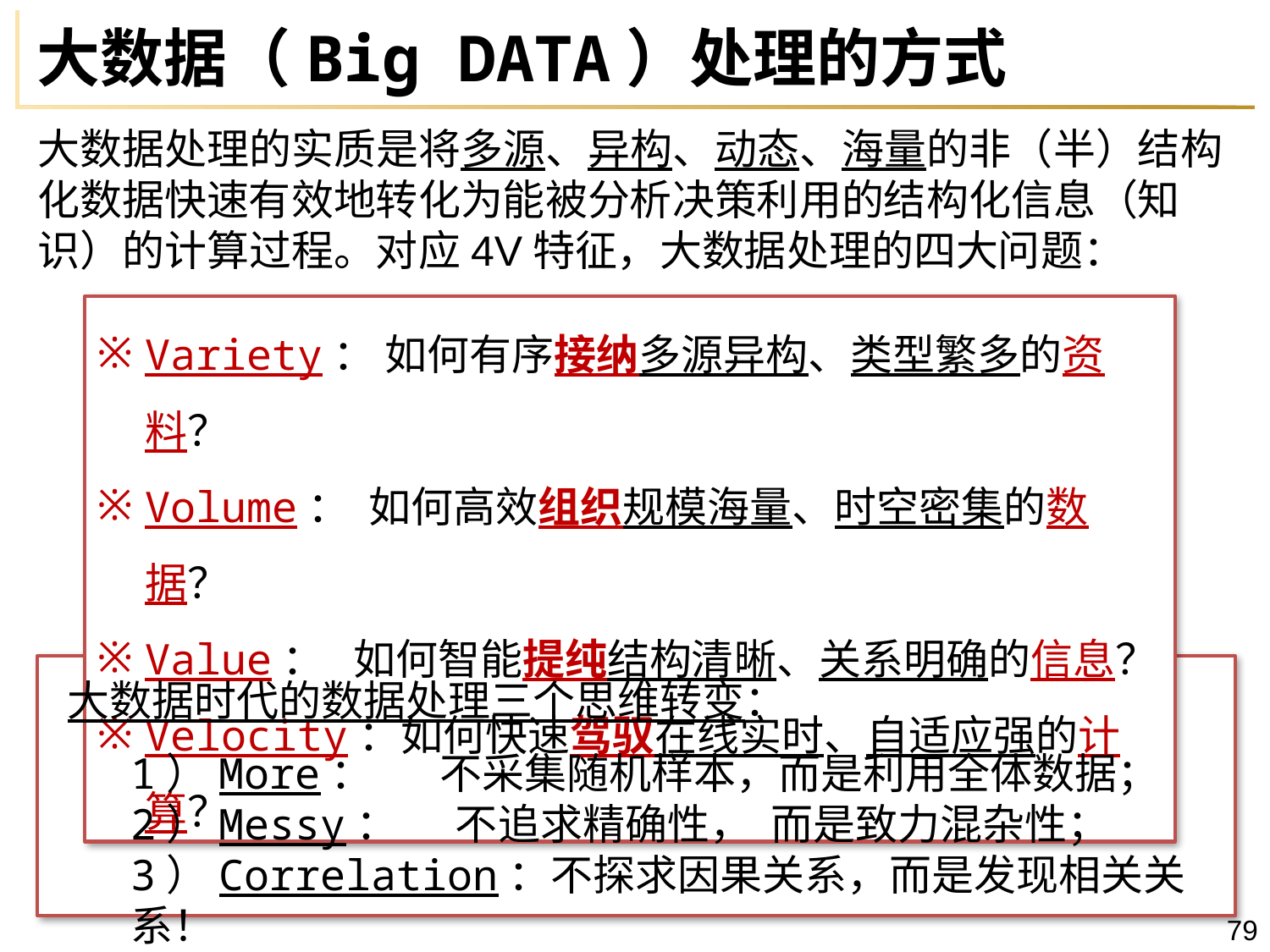

# 大数据（Big DATA）处理的方式
大数据处理的实质是将多源、异构、动态、海量的非（半）结构化数据快速有效地转化为能被分析决策利用的结构化信息（知识）的计算过程。对应4V特征，大数据处理的四大问题：
Variety： 如何有序接纳多源异构、类型繁多的资料？
Volume：  如何高效组织规模海量、时空密集的数据？
Value：   如何智能提纯结构清晰、关系明确的信息？
Velocity：如何快速驾驭在线实时、自适应强的计算？

大数据时代的数据处理三个思维转变：

1）More：       不采集随机样本，而是利用全体数据；
2）Messy：      不追求精确性，  而是致力混杂性；
3）Correlation：不探求因果关系，而是发现相关关系！